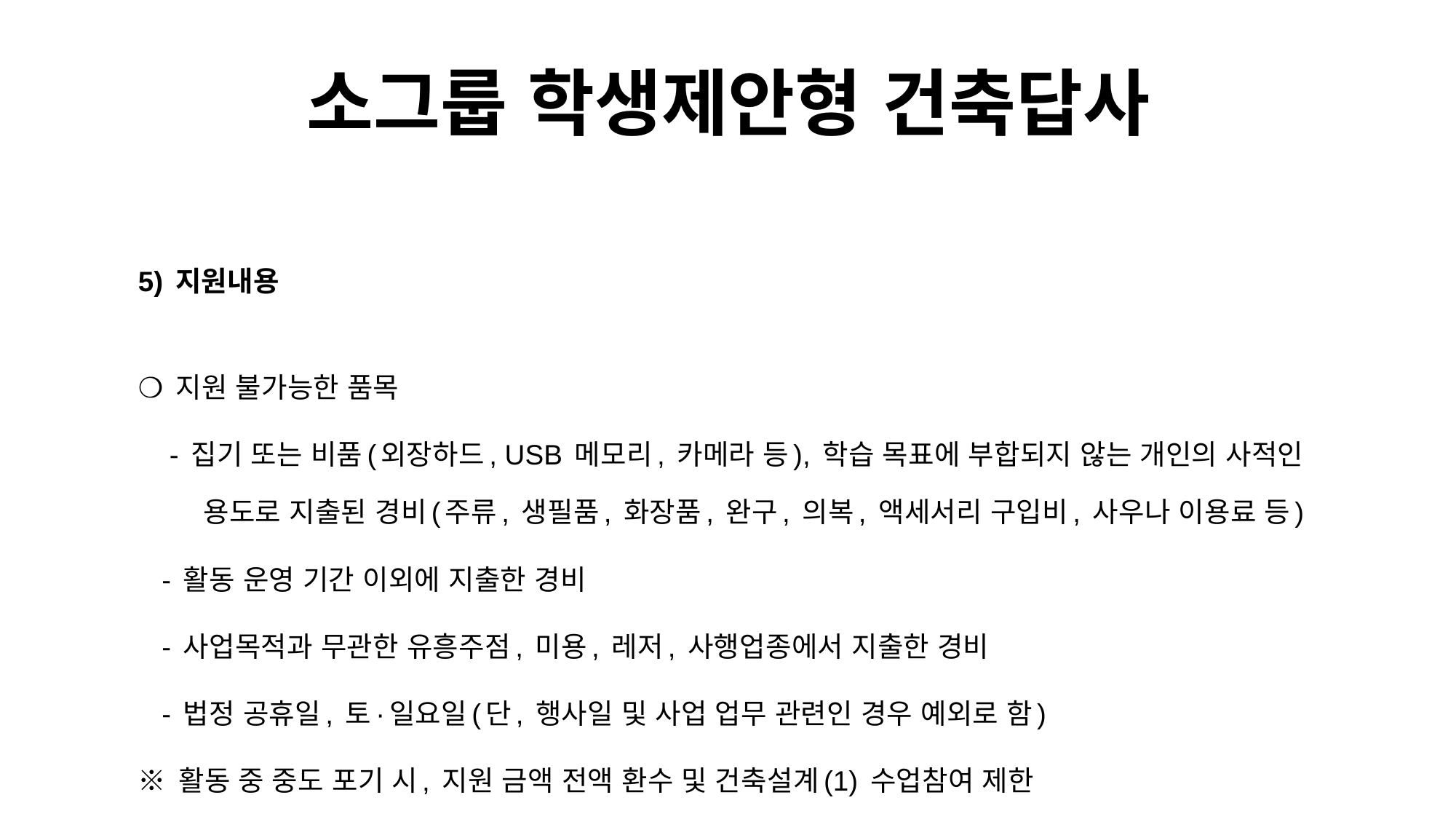

# 소그룹 학생제안형 건축답사
5) 지원내용

❍ 지원 불가능한 품목
    - 집기 또는 비품(외장하드, USB 메모리, 카메라 등), 학습 목표에 부합되지 않는 개인의 사적인 용도로 지출된 경비(주류, 생필품, 화장품, 완구, 의복, 액세서리 구입비, 사우나 이용료 등)
   - 활동 운영 기간 이외에 지출한 경비
   - 사업목적과 무관한 유흥주점, 미용, 레저, 사행업종에서 지출한 경비
   - 법정 공휴일, 토·일요일(단, 행사일 및 사업 업무 관련인 경우 예외로 함)
※ 활동 중 중도 포기 시, 지원 금액 전액 환수 및 건축설계(1) 수업참여 제한